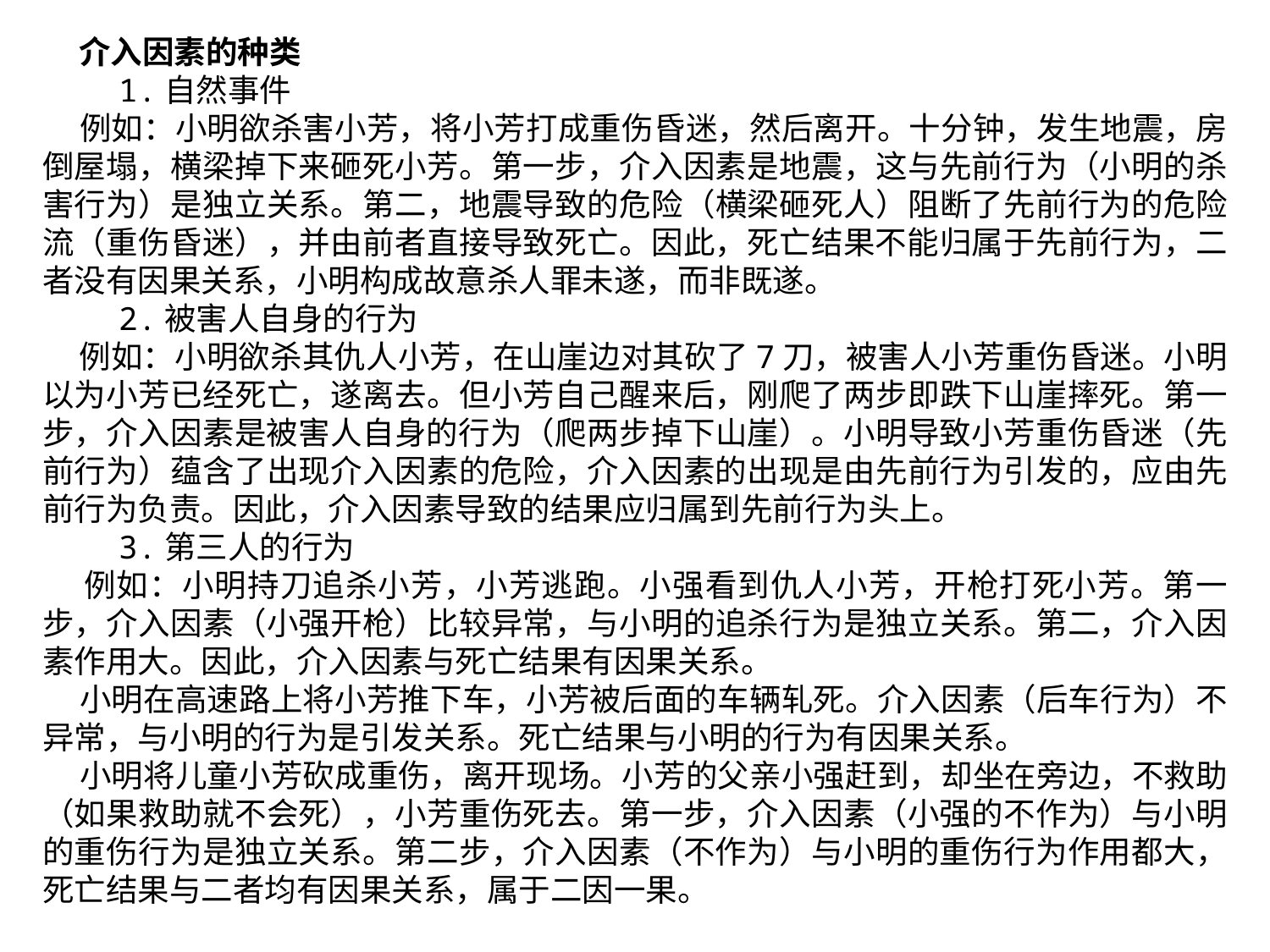

介入因素的种类
    1.自然事件
    例如：小明欲杀害小芳，将小芳打成重伤昏迷，然后离开。十分钟，发生地震，房倒屋塌，横梁掉下来砸死小芳。第一步，介入因素是地震，这与先前行为（小明的杀害行为）是独立关系。第二，地震导致的危险（横梁砸死人）阻断了先前行为的危险流（重伤昏迷），并由前者直接导致死亡。因此，死亡结果不能归属于先前行为，二者没有因果关系，小明构成故意杀人罪未遂，而非既遂。
    2.被害人自身的行为
    例如：小明欲杀其仇人小芳，在山崖边对其砍了7刀，被害人小芳重伤昏迷。小明以为小芳已经死亡，遂离去。但小芳自己醒来后，刚爬了两步即跌下山崖摔死。第一步，介入因素是被害人自身的行为（爬两步掉下山崖）。小明导致小芳重伤昏迷（先前行为）蕴含了出现介入因素的危险，介入因素的出现是由先前行为引发的，应由先前行为负责。因此，介入因素导致的结果应归属到先前行为头上。
    3.第三人的行为
    例如：小明持刀追杀小芳，小芳逃跑。小强看到仇人小芳，开枪打死小芳。第一步，介入因素（小强开枪）比较异常，与小明的追杀行为是独立关系。第二，介入因素作用大。因此，介入因素与死亡结果有因果关系。
    小明在高速路上将小芳推下车，小芳被后面的车辆轧死。介入因素（后车行为）不异常，与小明的行为是引发关系。死亡结果与小明的行为有因果关系。
    小明将儿童小芳砍成重伤，离开现场。小芳的父亲小强赶到，却坐在旁边，不救助（如果救助就不会死），小芳重伤死去。第一步，介入因素（小强的不作为）与小明的重伤行为是独立关系。第二步，介入因素（不作为）与小明的重伤行为作用都大，死亡结果与二者均有因果关系，属于二因一果。